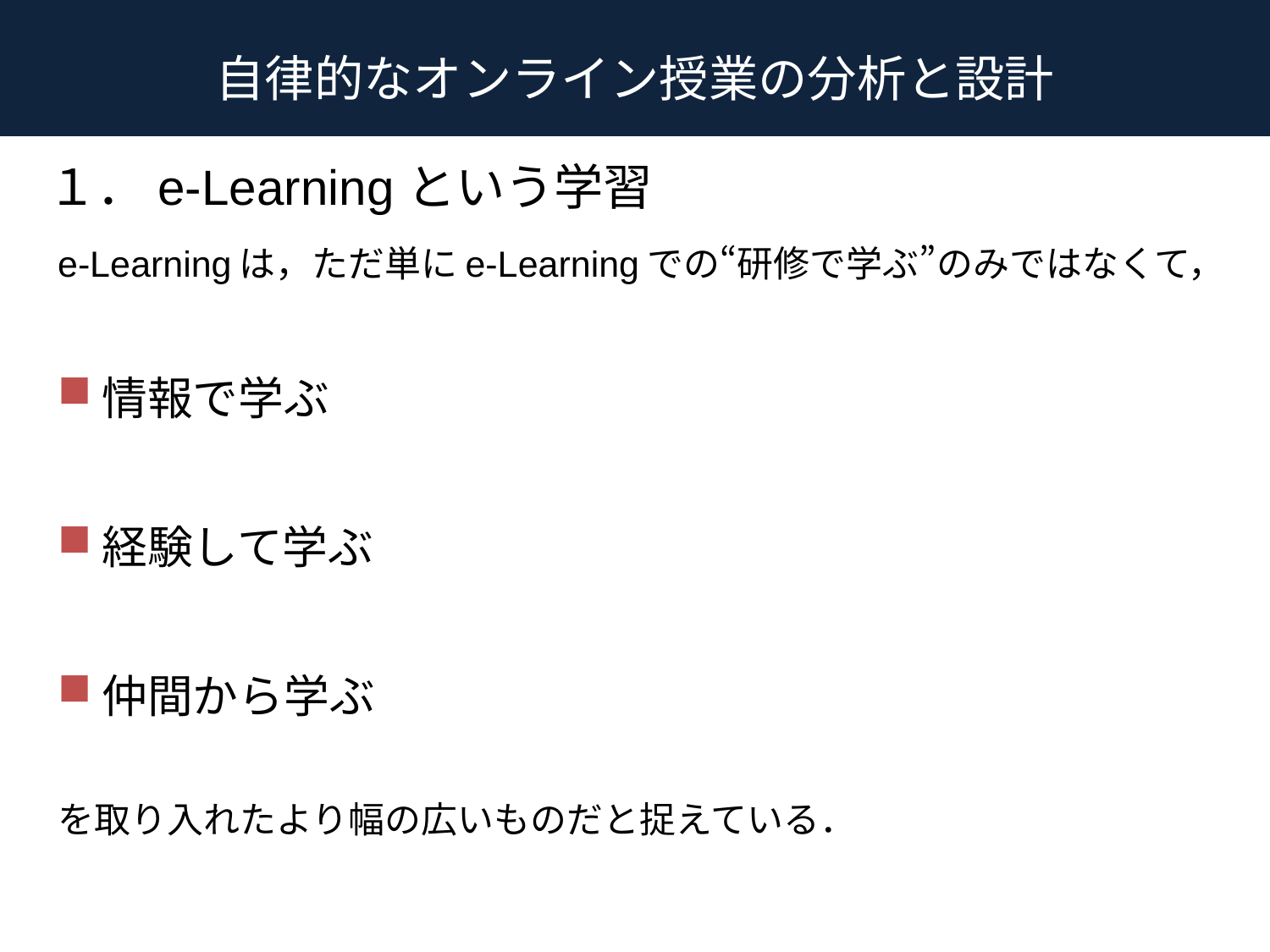

# 自律的なオンライン授業の分析と設計
１．e-Learningという学習
e-Learningは，ただ単にe-Learningでの“研修で学ぶ”のみではなくて，

情報で学ぶ

経験して学ぶ

仲間から学ぶ

を取り入れたより幅の広いものだと捉えている．